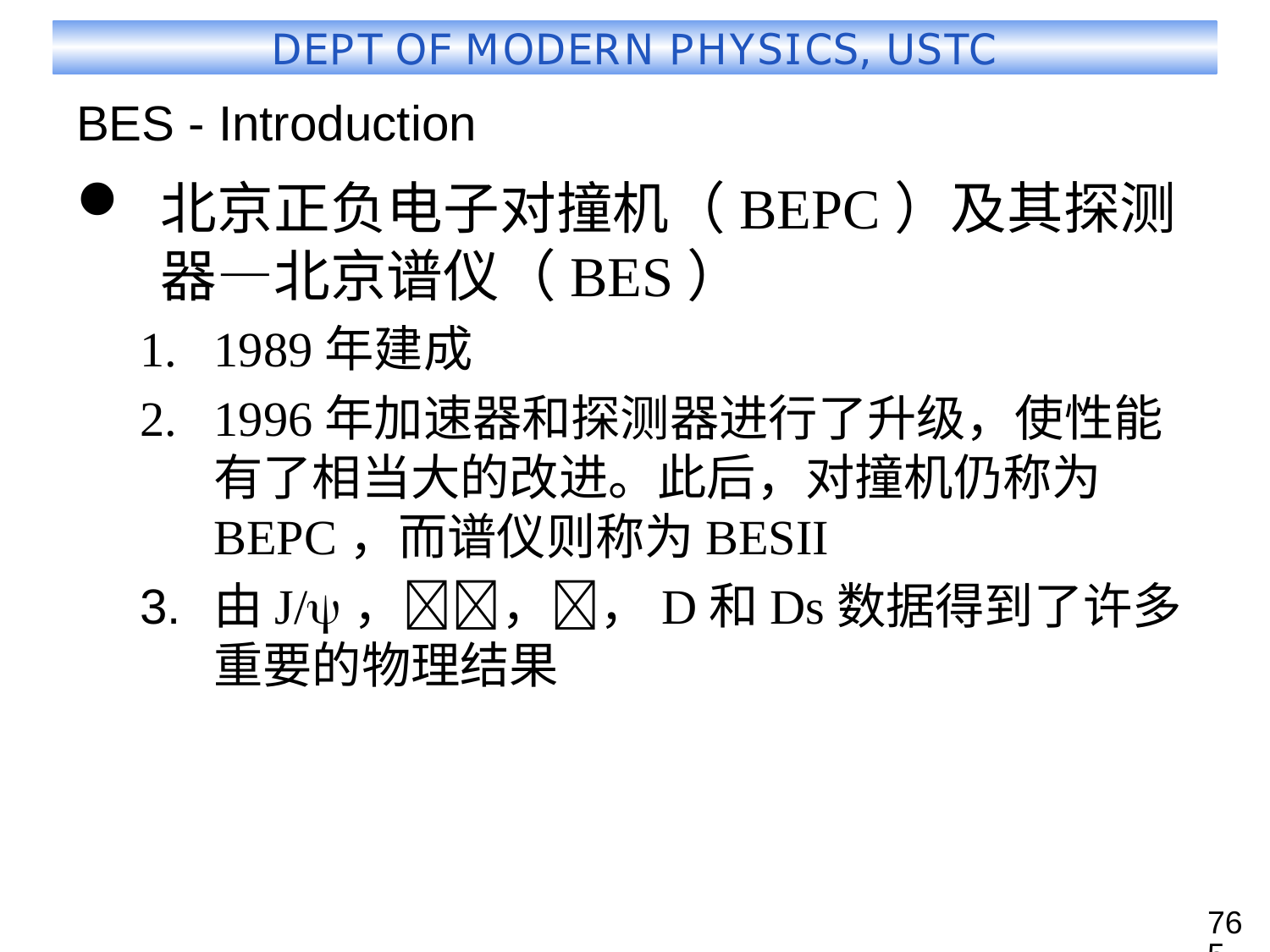

# BES - Introduction
北京正负电子对撞机（BEPC）及其探测器—北京谱仪（BES）
1989年建成
1996年加速器和探测器进行了升级，使性能有了相当大的改进。此后，对撞机仍称为BEPC，而谱仪则称为BESII
由J/ψ，ψ′，τ，D和Ds数据得到了许多重要的物理结果
765